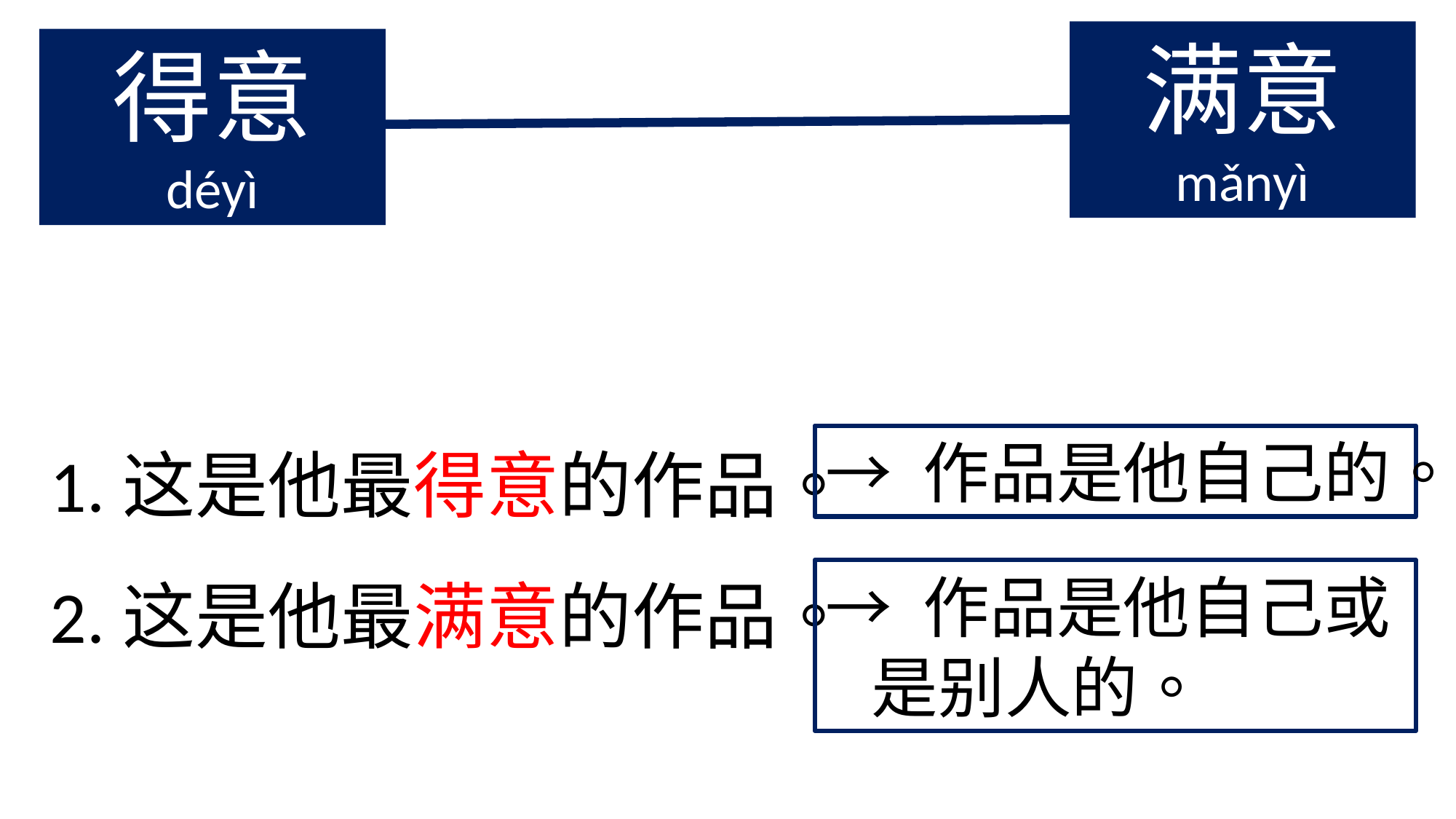

满意
mǎnyì
得意
déyì
1.这是他最得意的作品。
2.这是他最满意的作品。
→ 作品是他自己的。
→ 作品是他自己或
  是别人的。